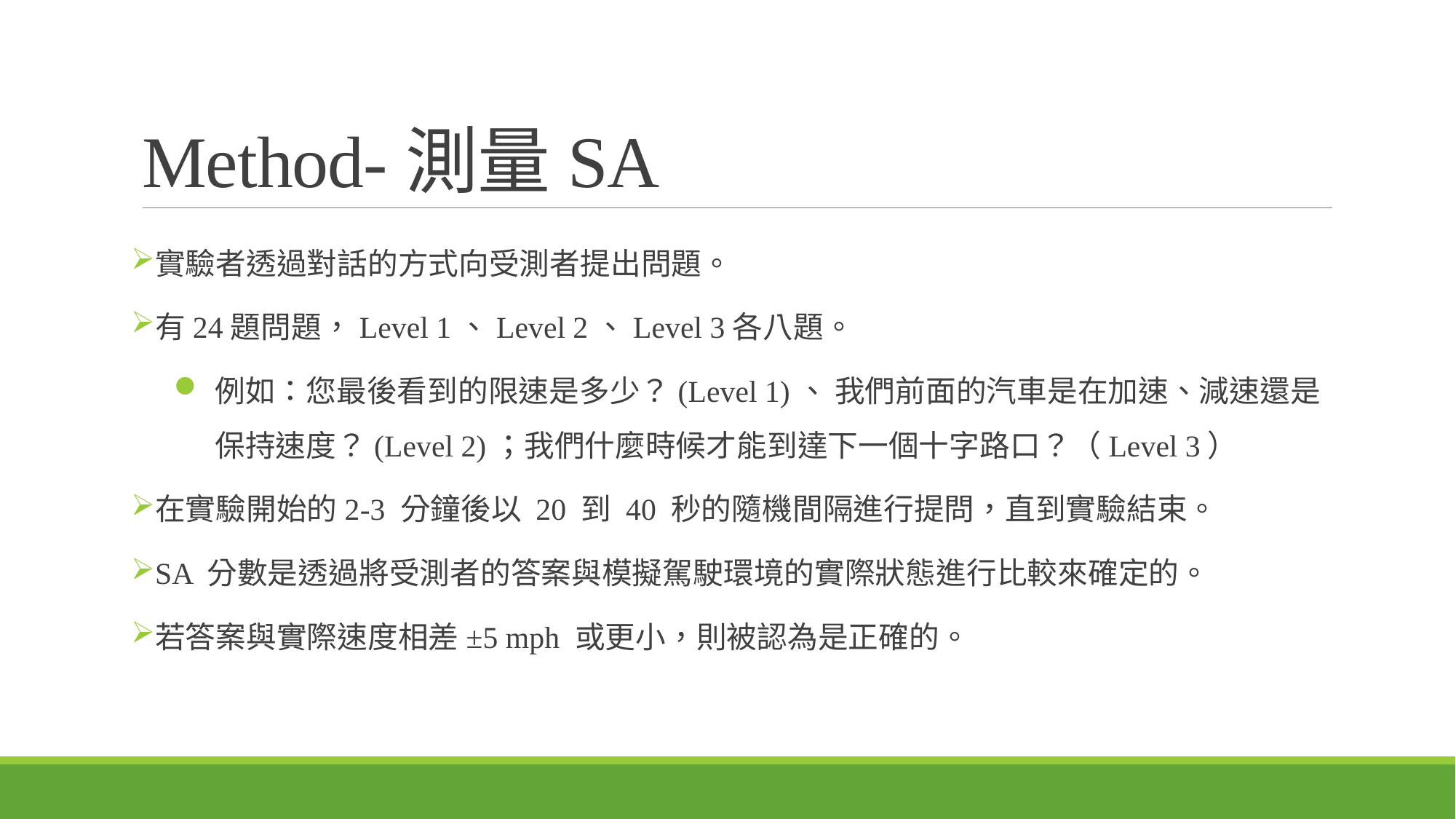

# Method-測量SA
實驗者透過對話的方式向受測者提出問題。
有24題問題，Level 1、Level 2、Level 3各八題。
例如：您最後看到的限速是多少？(Level 1)、 我們前面的汽車是在加速、減速還是保持速度？(Level 2)；我們什麼時候才能到達下一個十字路口？（Level 3）
在實驗開始的2-3 分鐘後以 20 到 40 秒的隨機間隔進行提問，直到實驗結束。
SA 分數是透過將受測者的答案與模擬駕駛環境的實際狀態進行比較來確定的。
若答案與實際速度相差±5 mph 或更小，則被認為是正確的。